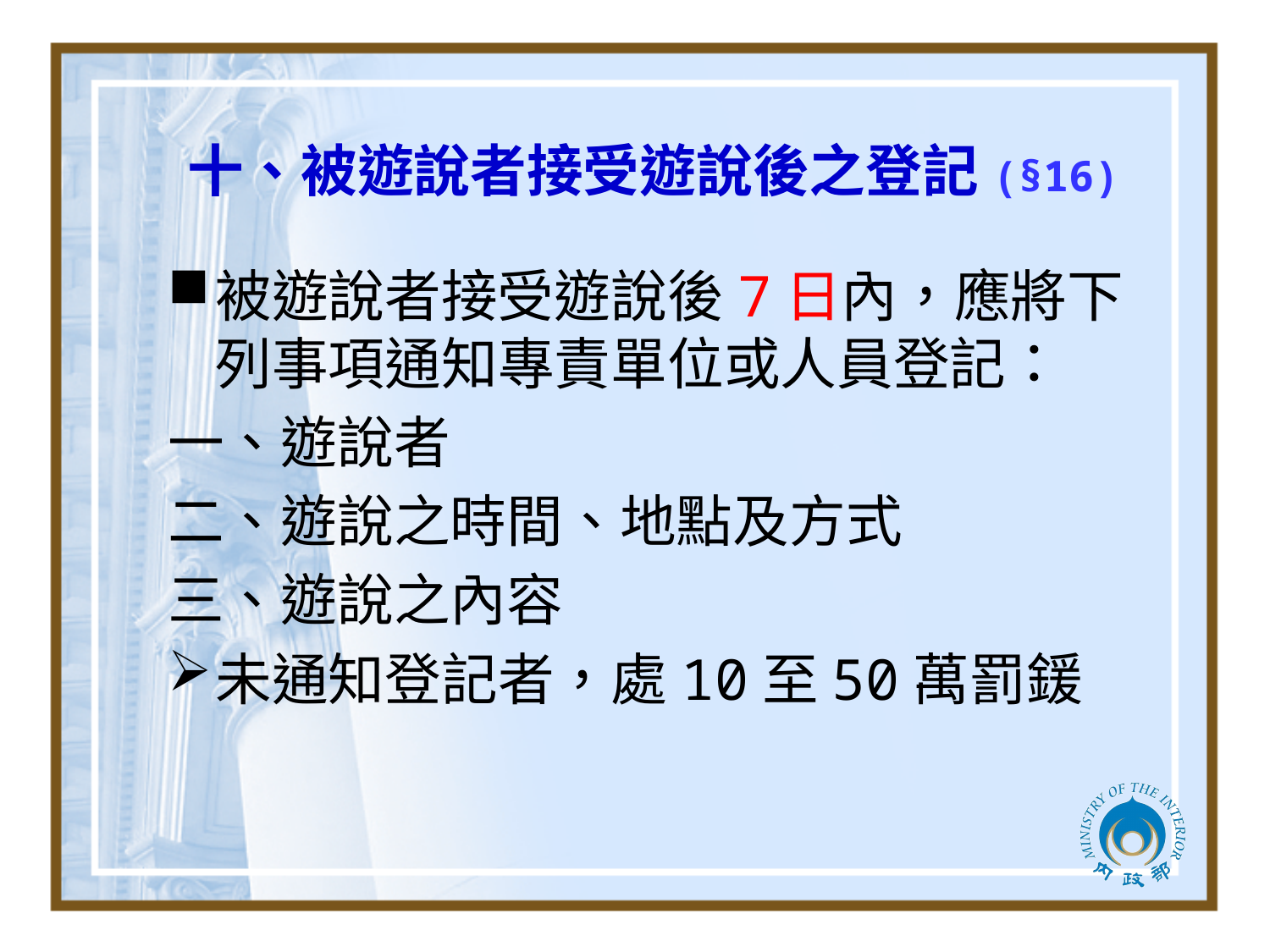

# 十、被遊說者接受遊說後之登記(§16)
被遊說者接受遊說後7日內，應將下列事項通知專責單位或人員登記：
一、遊說者
二、遊說之時間、地點及方式
三、遊說之內容
未通知登記者，處10至50萬罰鍰